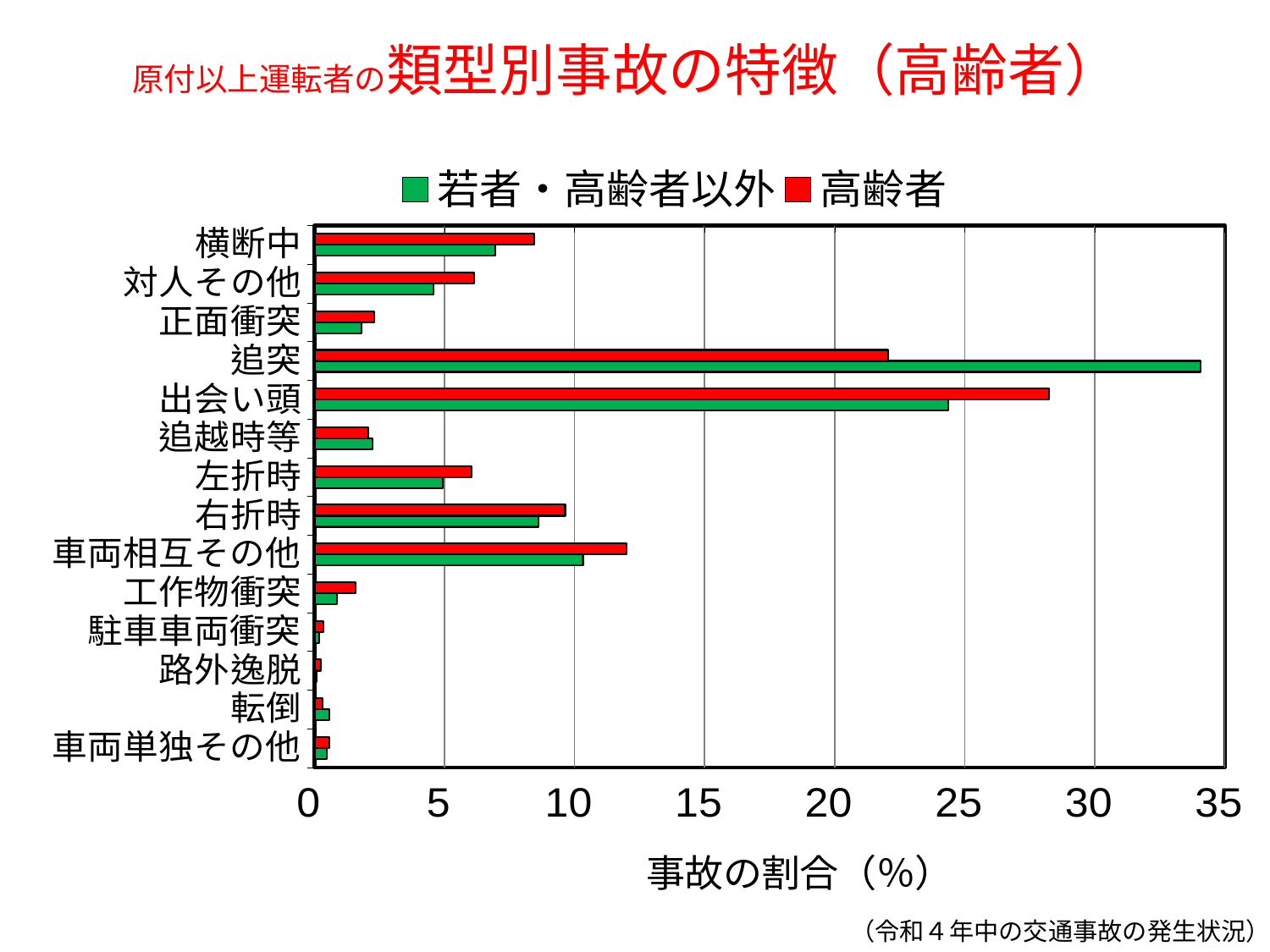

# 原付以上運転者の類型別事故の特徴（高齢者）

### Chart

| Category | 高齢者 | 若者・高齢者以外 |
|---|---|---|
| 横断中 | 8.46143642500258 | 6.9630708869182145 |
| 対人その他 | 6.140105233680673 | 4.580862023472186 |
| 正面衝突 | 2.2948016919925127 | 1.8143334059907992 |
| 追突 | 22.05485710916889 | 34.07080661259422 |
| 出会い頭 | 28.252442924729916 | 24.355547397524294 |
| 追越時等 | 2.079617975209657 | 2.220450399807267 |
| 左折時 | 6.036934958510811 | 4.9250289673844465 |
| 右折時 | 9.634629839791302 | 8.60990971353838 |
| 車両相互その他 | 12.003124585476572 | 10.31755136691638 |
| 工作物衝突 | 1.5726097658034752 | 0.8604173597806509 |
| 駐車車両衝突 | 0.3375141859128359 | 0.1812612571271238 |
| 路外逸脱 | 0.2535041047030907 | 0.06768616563607788 |
| 転倒 | 0.30361538121416676 | 0.5586976722842361 |
| 車両単独その他 | 0.5556456248434023 | 0.46864065529386123 |
（令和４年中の交通事故の発生状況）